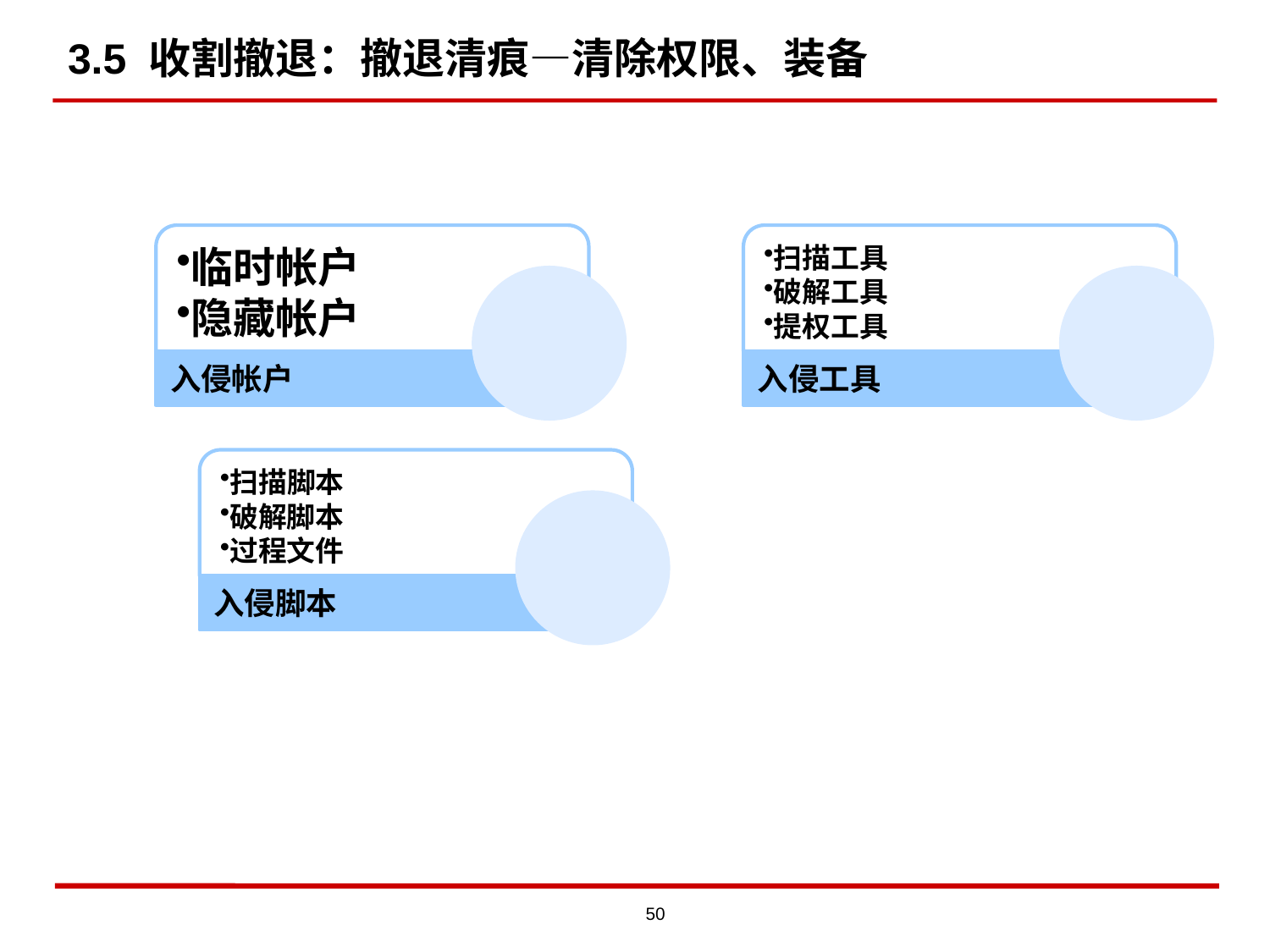

# 3.5 收割撤退：撤退清痕—清除权限、装备
入侵帐户
入侵工具
扫描工具
入侵脚本
扫描脚本
提权工具
隐藏帐户
破解脚本
破解工具
临时帐户
过程文件